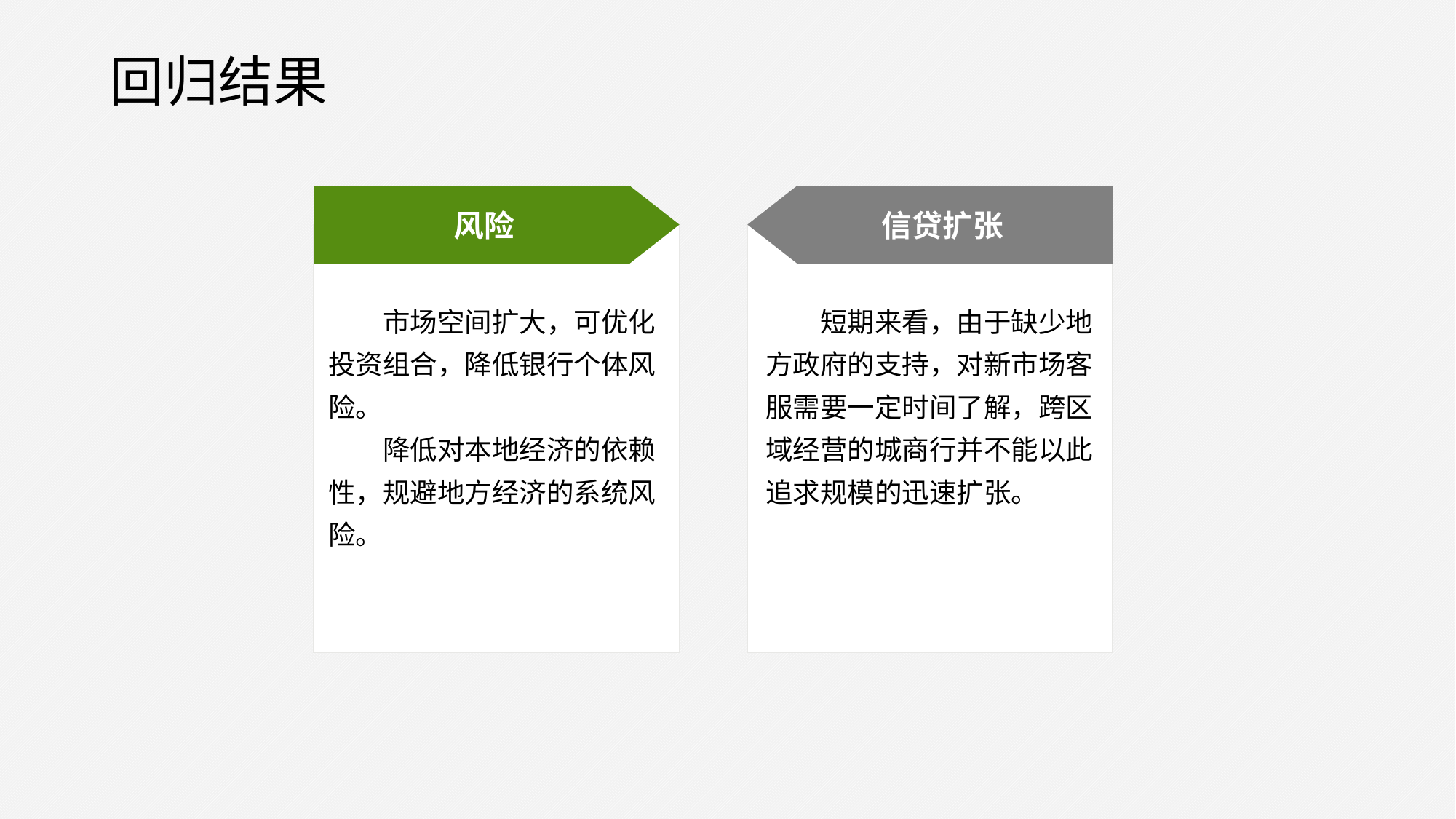

回归结果
风险
信贷扩张

市场空间扩大，可优化投资组合，降低银行个体风险。
降低对本地经济的依赖性，规避地方经济的系统风险。
短期来看，由于缺少地方政府的支持，对新市场客服需要一定时间了解，跨区域经营的城商行并不能以此追求规模的迅速扩张。